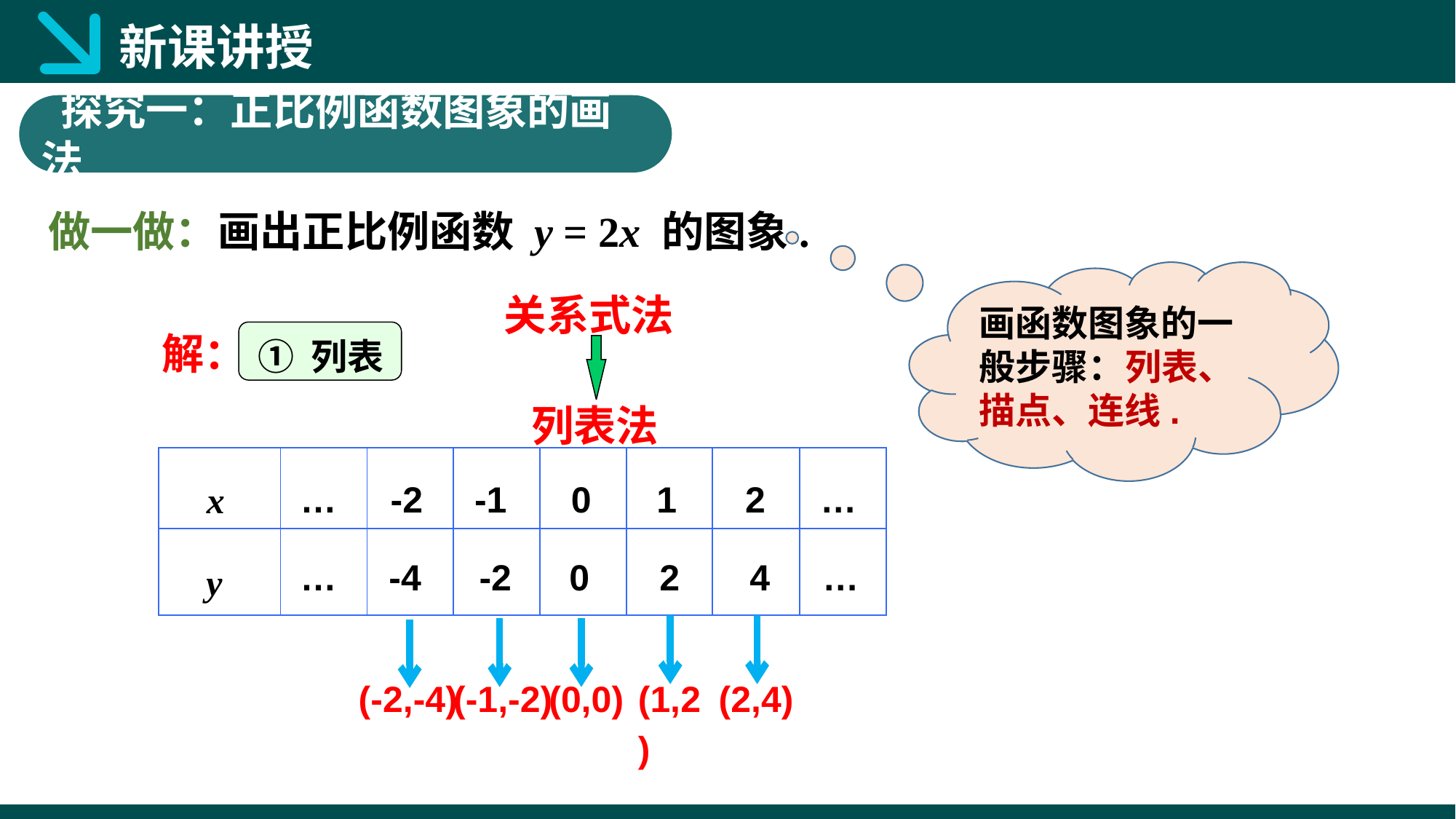

新课讲授
 探究一：正比例函数图象的画法
做一做：画出正比例函数 y = 2x 的图象.
画函数图象的一般步骤：列表、描点、连线.
关系式法
解：

① 列表

列表法

|  |  |  |  |  |  |  |  |
| --- | --- | --- | --- | --- | --- | --- | --- |
|  |  |  |  |  |  |  |  |
…
-2
-1
0
1
2
…
x
…
-4
-2
0
2
4
…
y
(-2,-4)
(-1,-2)
(0,0)
(1,2)
(2,4)